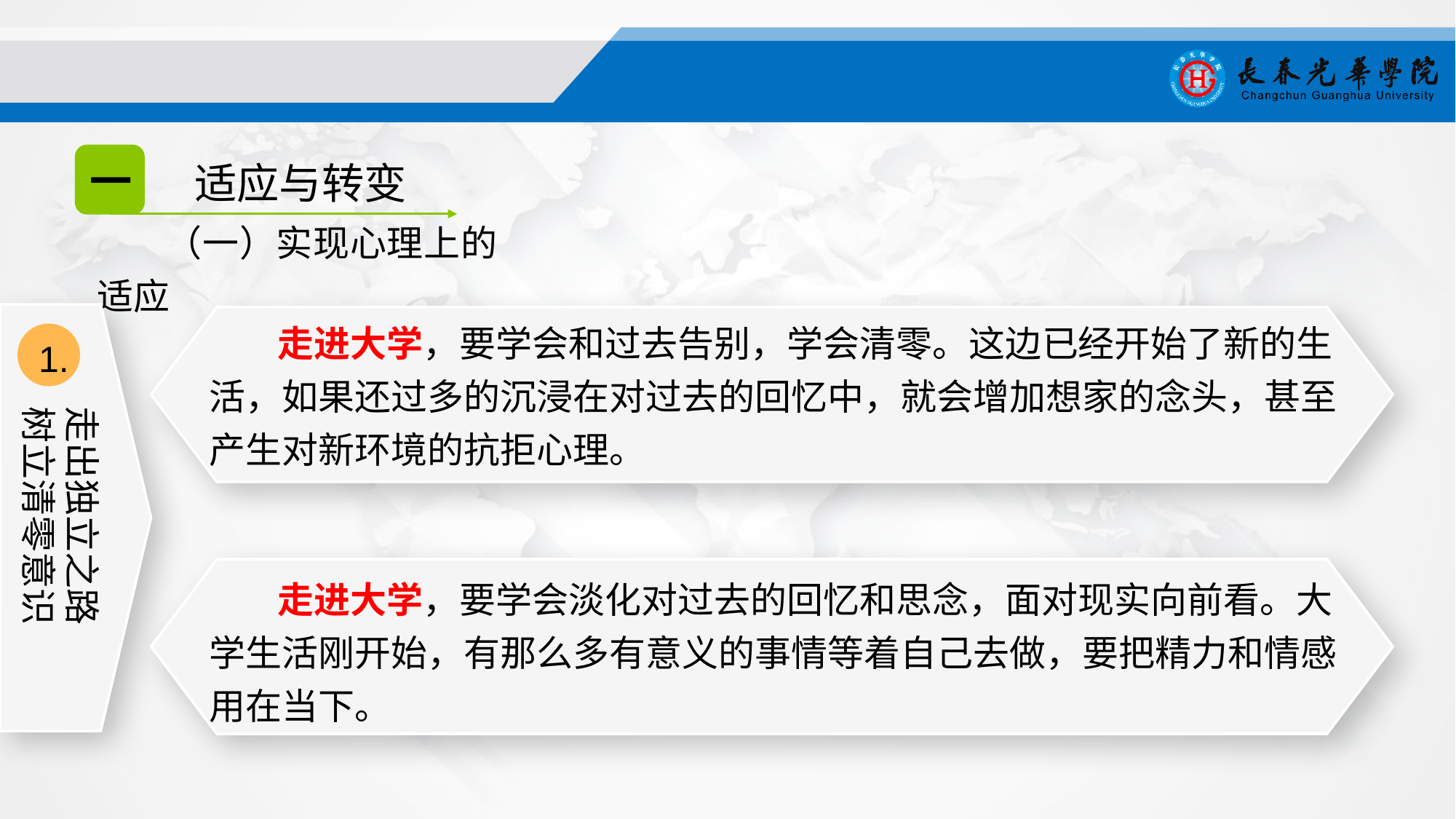

一
适应与转变
（一）实现心理上的适应

1.
走出独立之路
树立清零意识

走进大学，要学会和过去告别，学会清零。这边已经开始了新的生活，如果还过多的沉浸在对过去的回忆中，就会增加想家的念头，甚至产生对新环境的抗拒心理。

走进大学，要学会淡化对过去的回忆和思念，面对现实向前看。大学生活刚开始，有那么多有意义的事情等着自己去做，要把精力和情感用在当下。